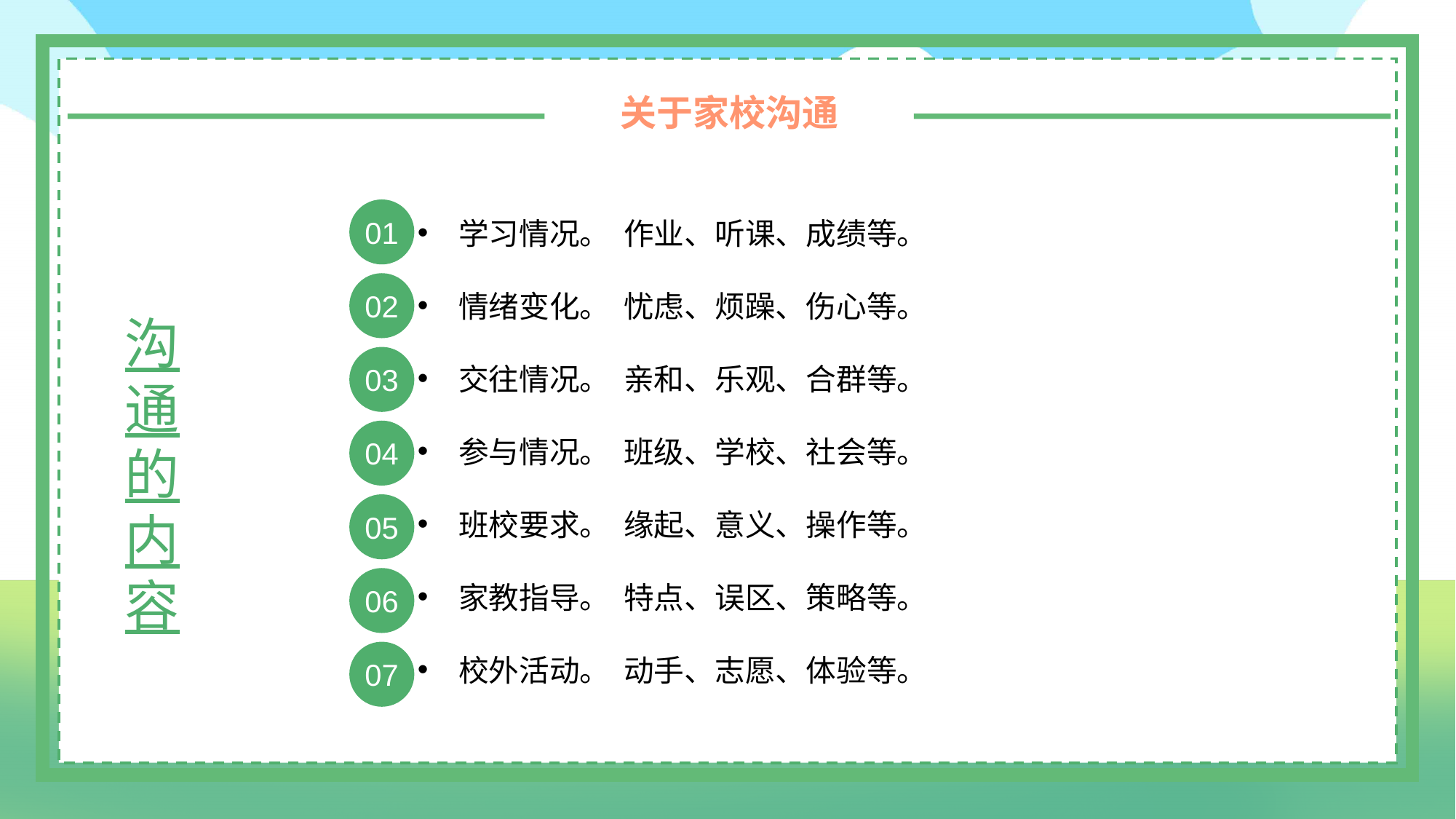

关于家校沟通

学习情况。  作业、听课、成绩等。

情绪变化。  忧虑、烦躁、伤心等。

交往情况。  亲和、乐观、合群等。

参与情况。  班级、学校、社会等。

班校要求。  缘起、意义、操作等。

家教指导。  特点、误区、策略等。

校外活动。  动手、志愿、体验等。
01
02
沟通的内容
03
04
05
06
07